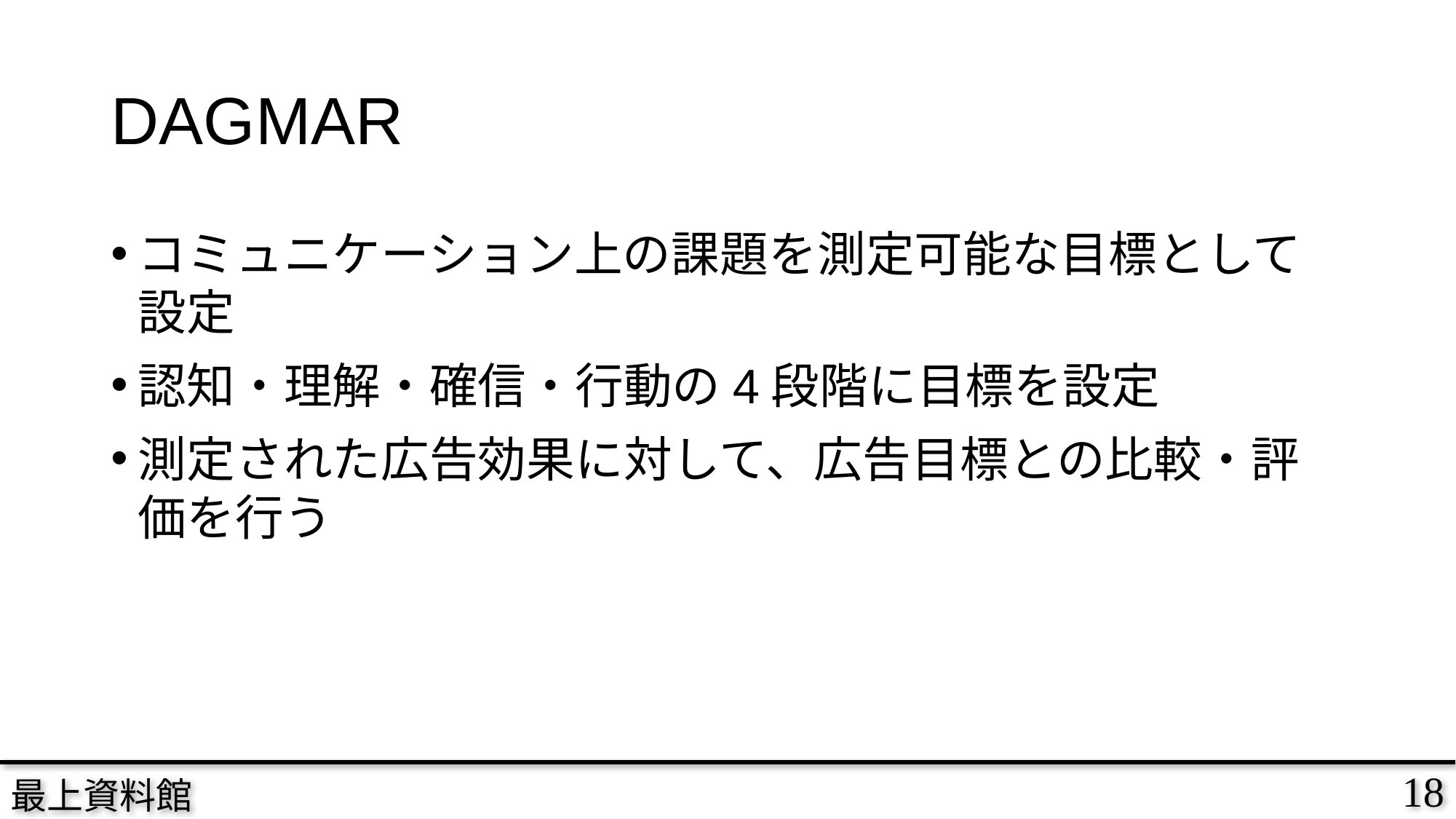

# DAGMAR
コミュニケーション上の課題を測定可能な目標として設定
認知・理解・確信・行動の4段階に目標を設定
測定された広告効果に対して、広告目標との比較・評価を行う